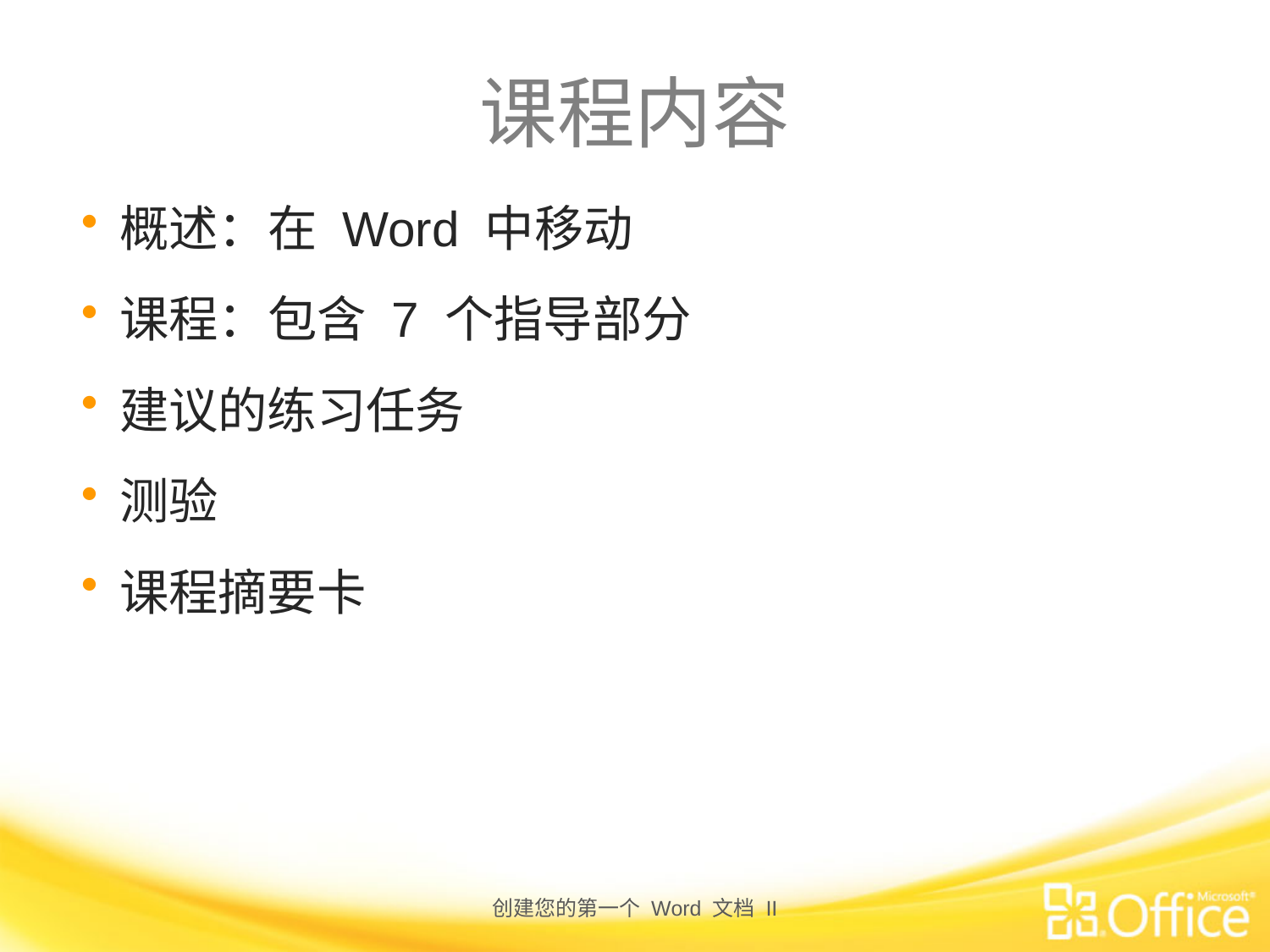

# 课程内容
概述：在 Word 中移动
课程：包含 7 个指导部分
建议的练习任务
测验
课程摘要卡

创建您的第一个 Word 文档 II